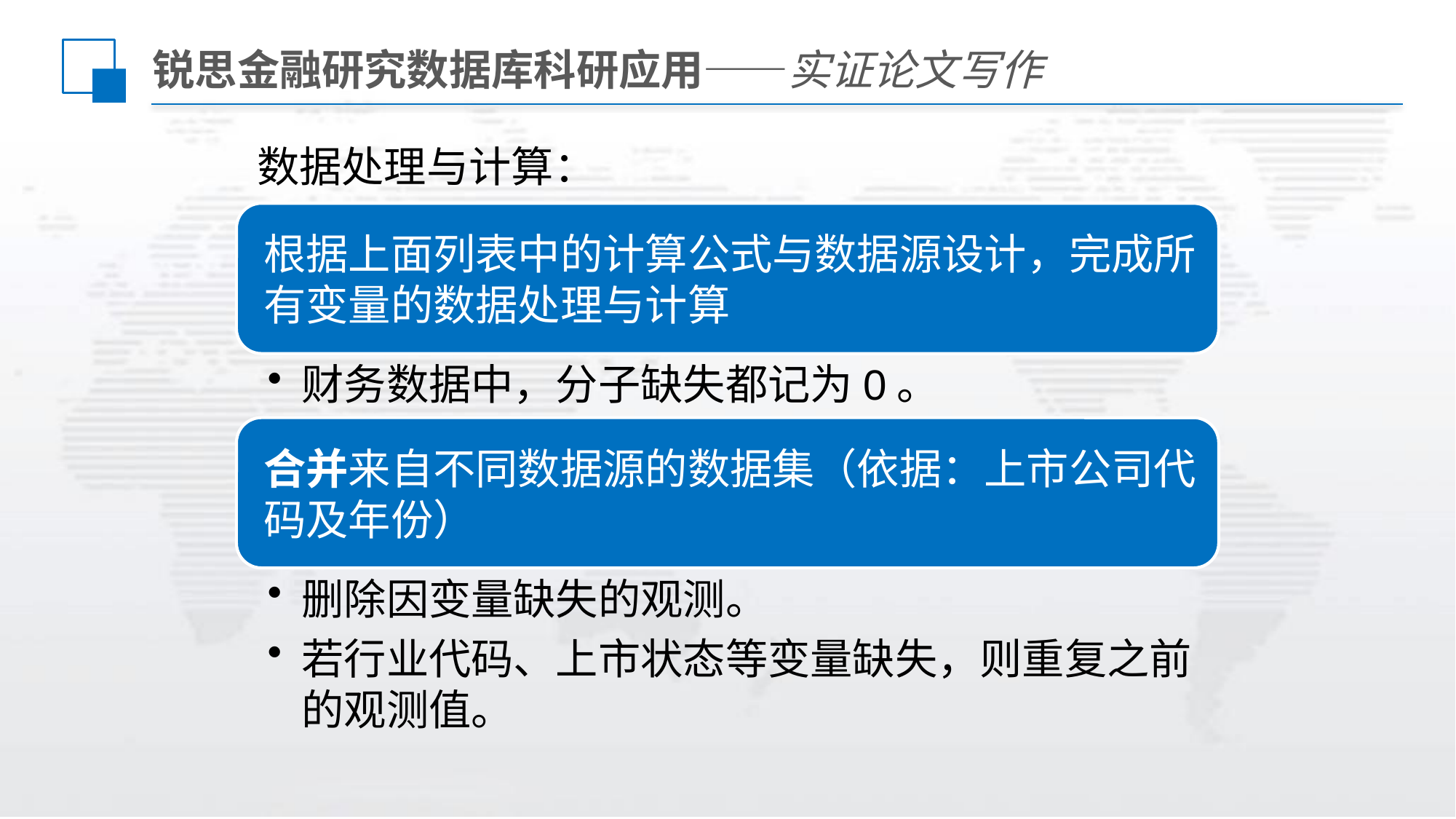

# 锐思金融研究数据库科研应用——实证论文写作
数据处理与计算：
根据上面列表中的计算公式与数据源设计，完成所有变量的数据处理与计算
财务数据中，分子缺失都记为0。
合并来自不同数据源的数据集（依据：上市公司代码及年份）
删除因变量缺失的观测。
若行业代码、上市状态等变量缺失，则重复之前的观测值。